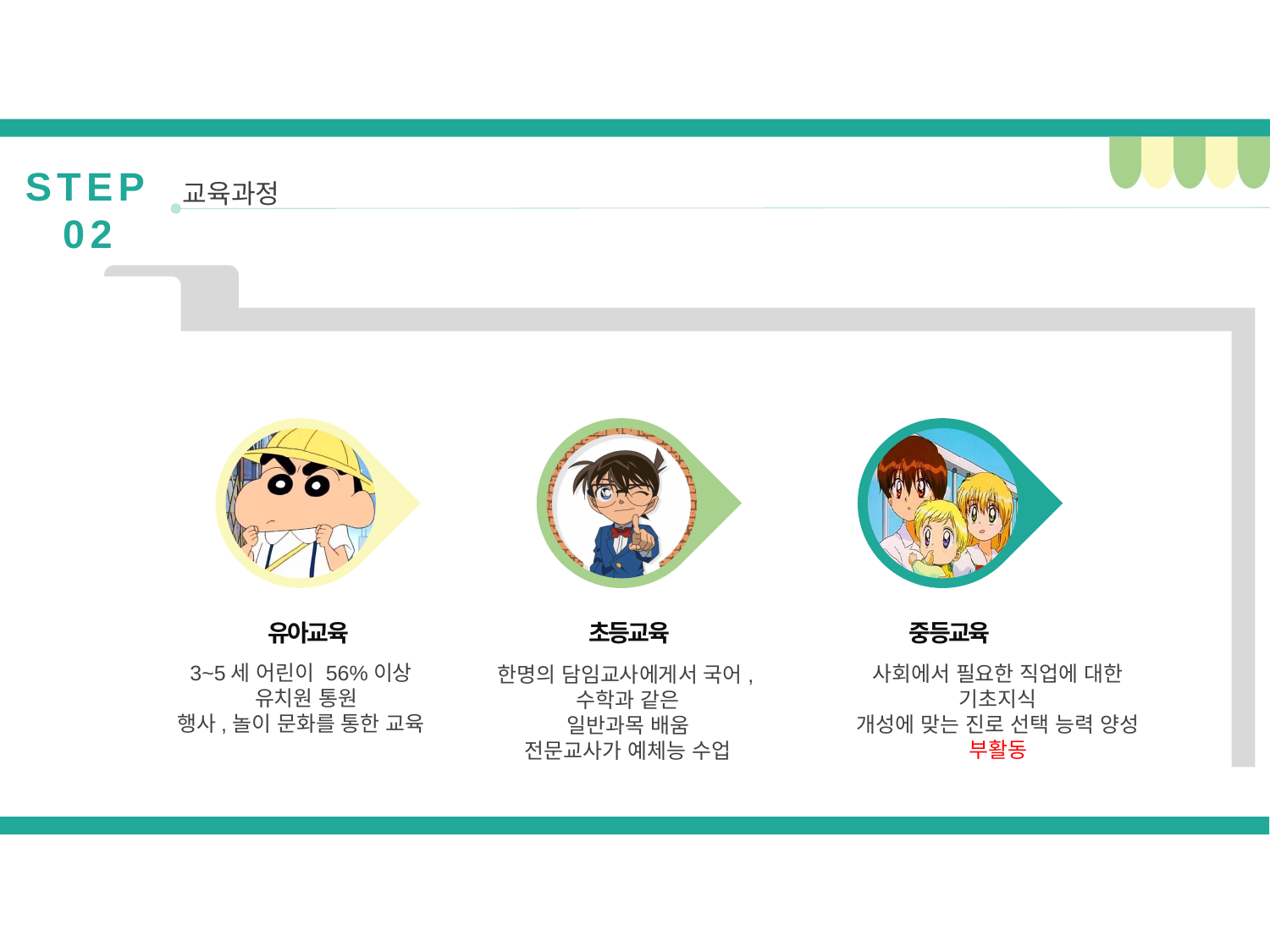

STEP 02
교육과정

유아교육
초등교육
중등교육
3~5세 어린이 56%이상
 유치원 통원
행사,놀이 문화를 통한 교육
사회에서 필요한 직업에 대한 기초지식
개성에 맞는 진로 선택 능력 양성
부활동
한명의 담임교사에게서 국어,수학과 같은
일반과목 배움
전문교사가 예체능 수업